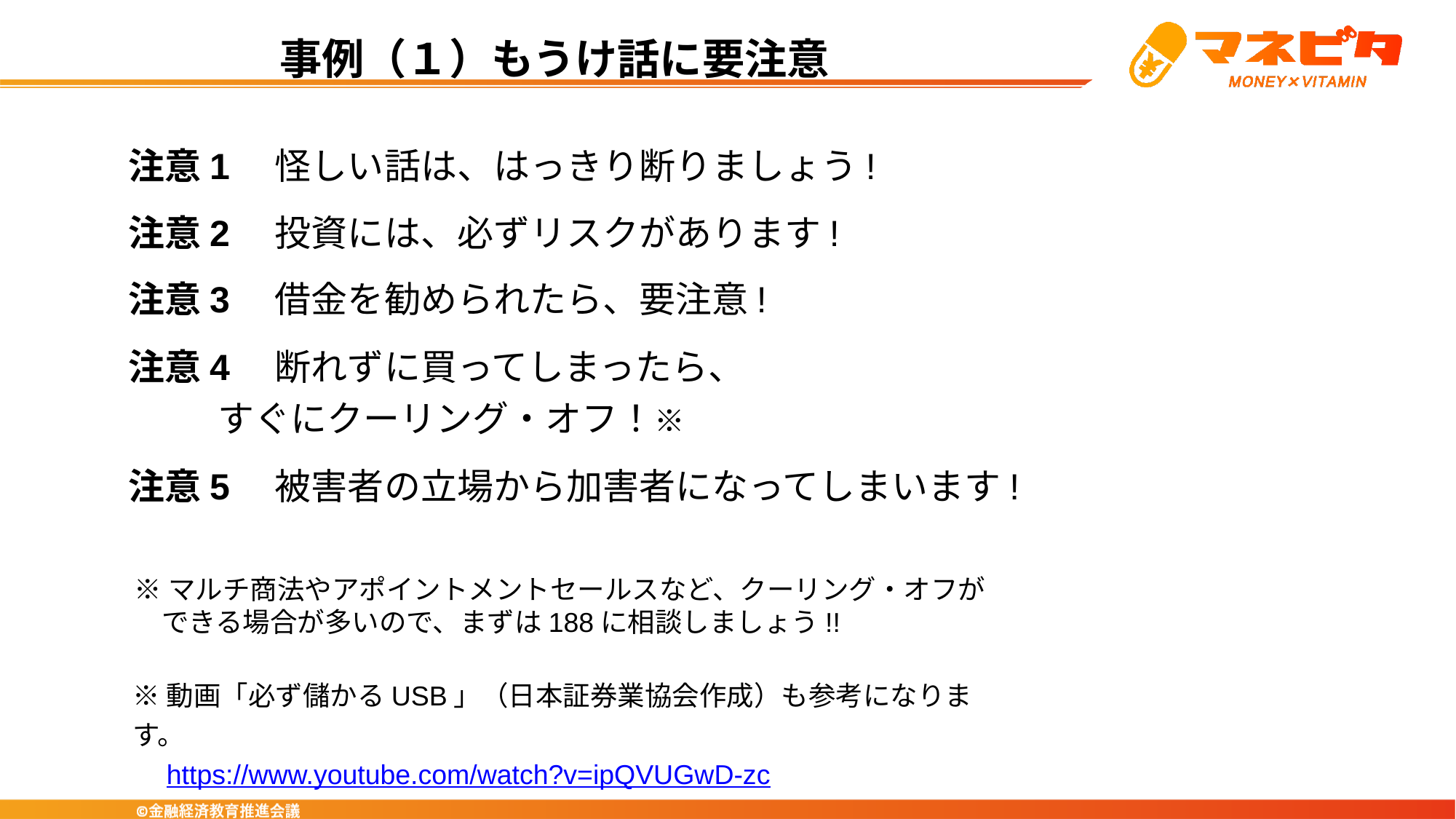

事例（１）もうけ話に要注意
注意1　怪しい話は、はっきり断りましょう!
注意2　投資には、必ずリスクがあります!
注意3　借金を勧められたら、要注意!
注意4　断れずに買ってしまったら、
           すぐにクーリング・オフ！※
注意5　被害者の立場から加害者になってしまいます!
※マルチ商法やアポイントメントセールスなど、クーリング・オフが
　できる場合が多いので、まずは188に相談しましょう!!
※動画「必ず儲かるUSB」（日本証券業協会作成）も参考になります。　
　https://www.youtube.com/watch?v=ipQVUGwD-zc